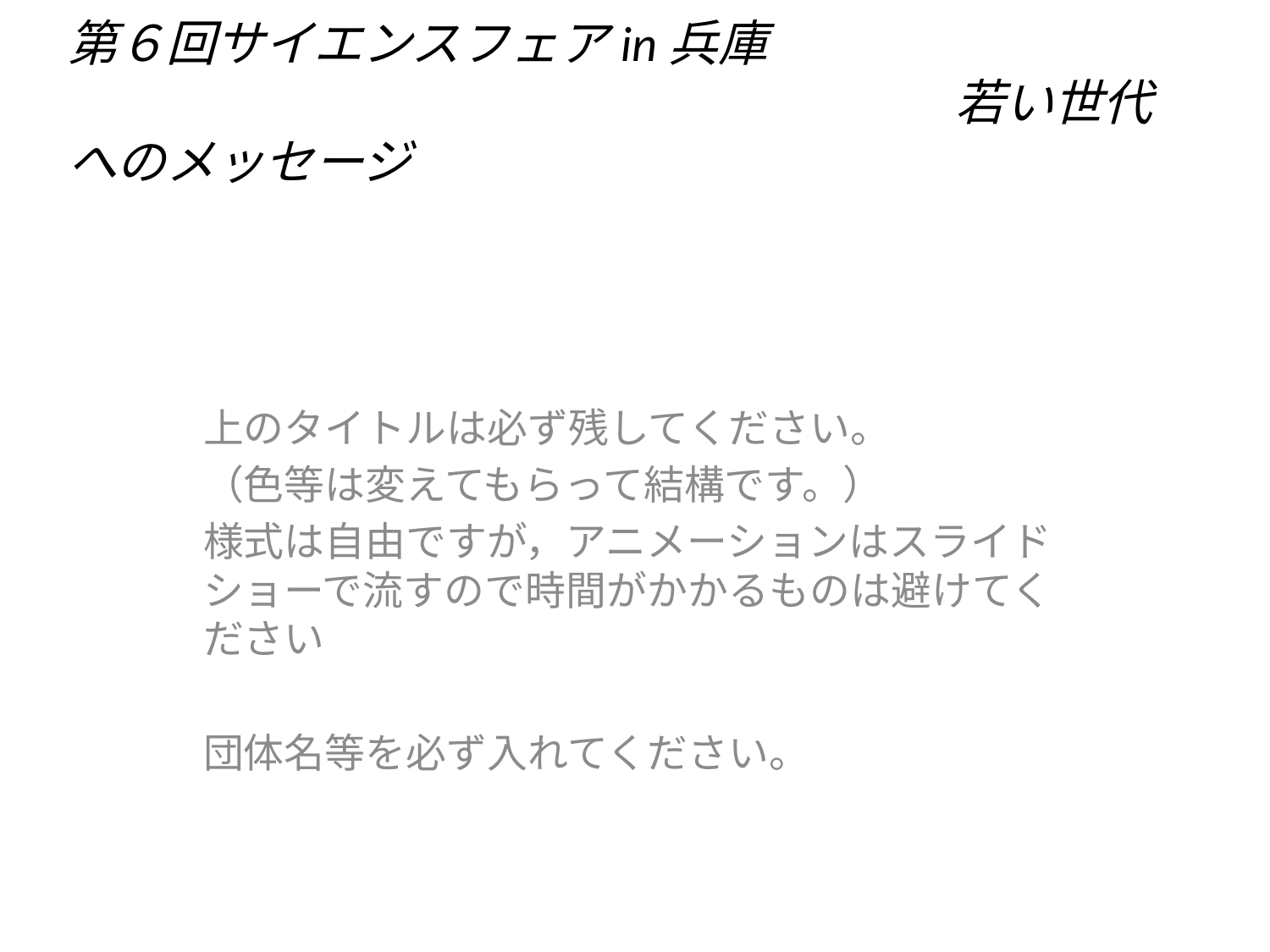

# 第６回サイエンスフェアin兵庫 　　　　　　　　　　　　　　　　　　若い世代へのメッセージ
上のタイトルは必ず残してください。
（色等は変えてもらって結構です。）
様式は自由ですが，アニメーションはスライドショーで流すので時間がかかるものは避けてください

団体名等を必ず入れてください。